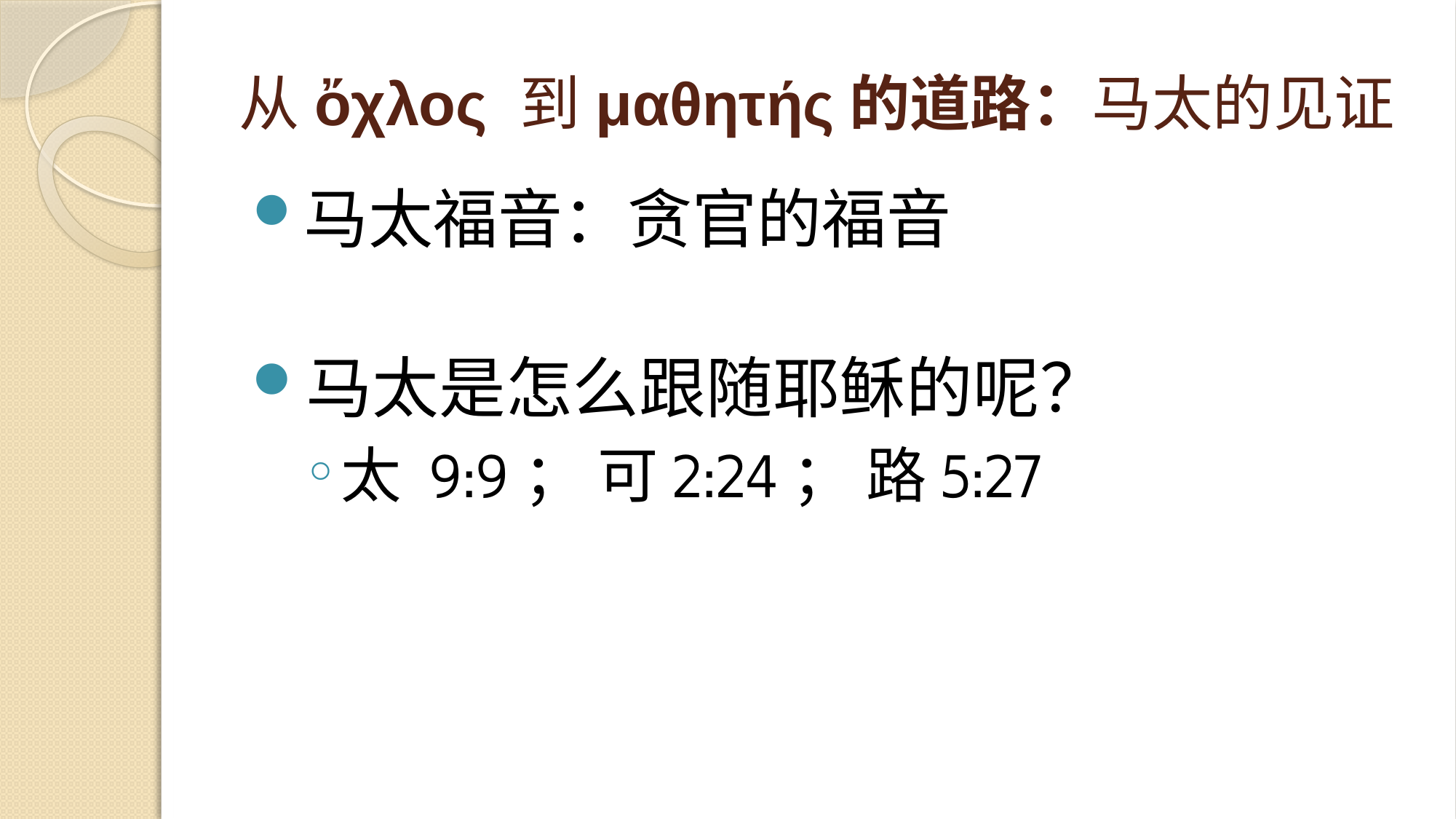

# 从ὄχλος 到μαθητής的道路：马太的见证
马太福音：贪官的福音
马太是怎么跟随耶稣的呢？
太 9:9； 可2:24； 路5:27